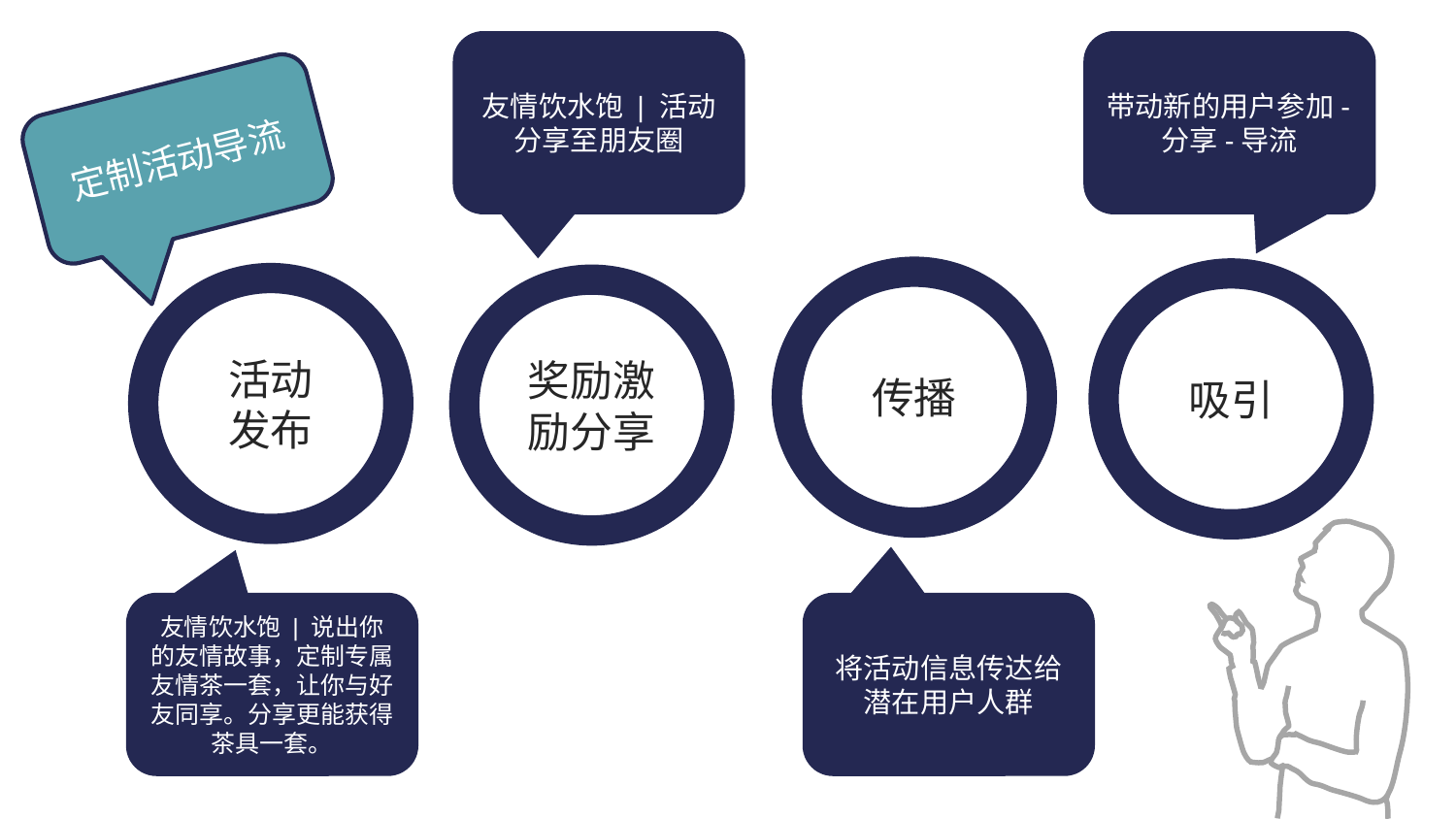

友情饮水饱 | 活动分享至朋友圈
带动新的用户参加-分享-导流
定制活动导流
传播
吸引
活动
发布
奖励激励分享

友情饮水饱 | 说出你的友情故事，定制专属友情茶一套，让你与好友同享。分享更能获得茶具一套。
将活动信息传达给潜在用户人群